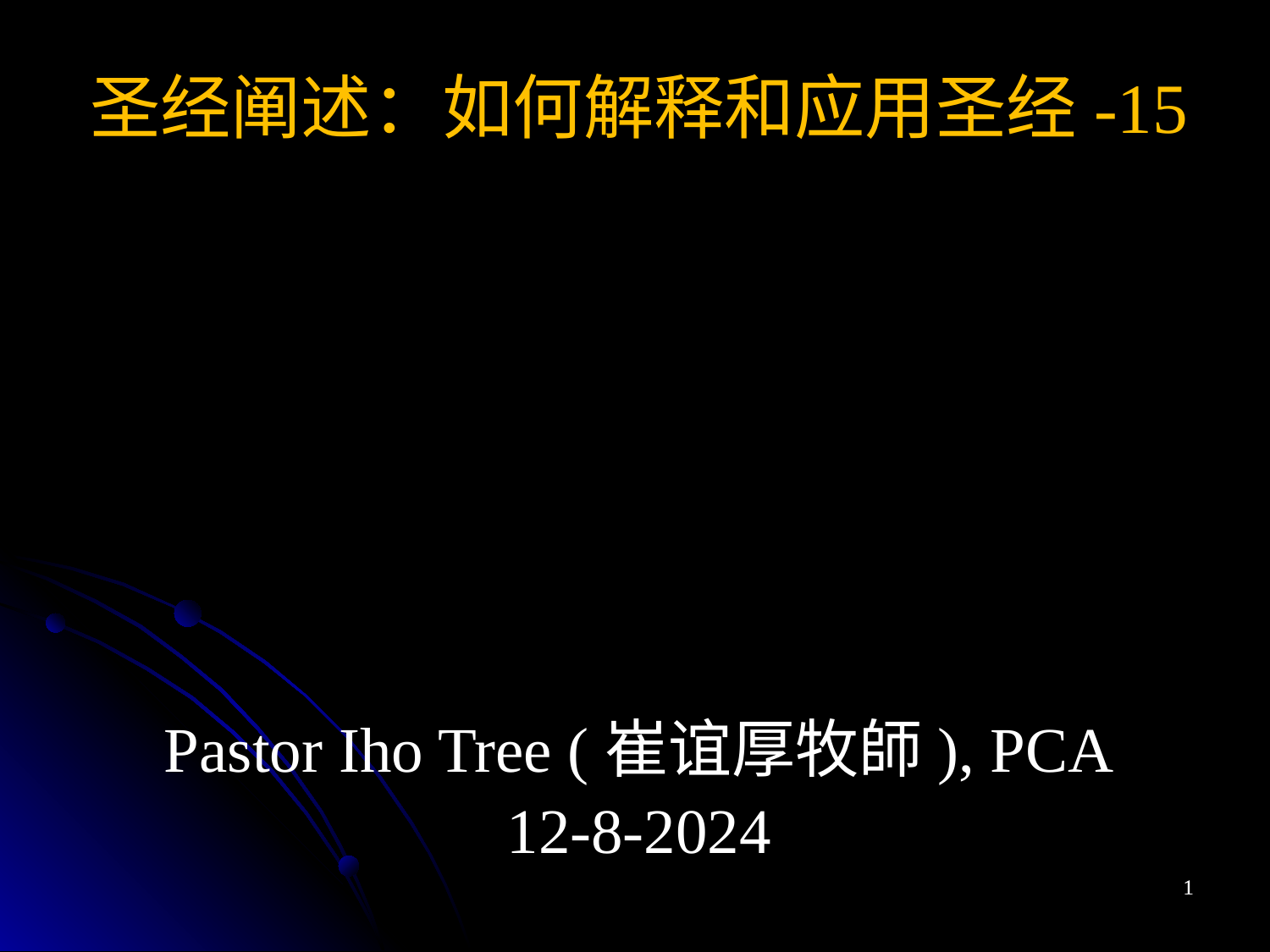

圣经阐述：如何解释和应用圣经-15

Pastor Iho Tree (崔谊厚牧師), PCA
12-8-2024
1
1